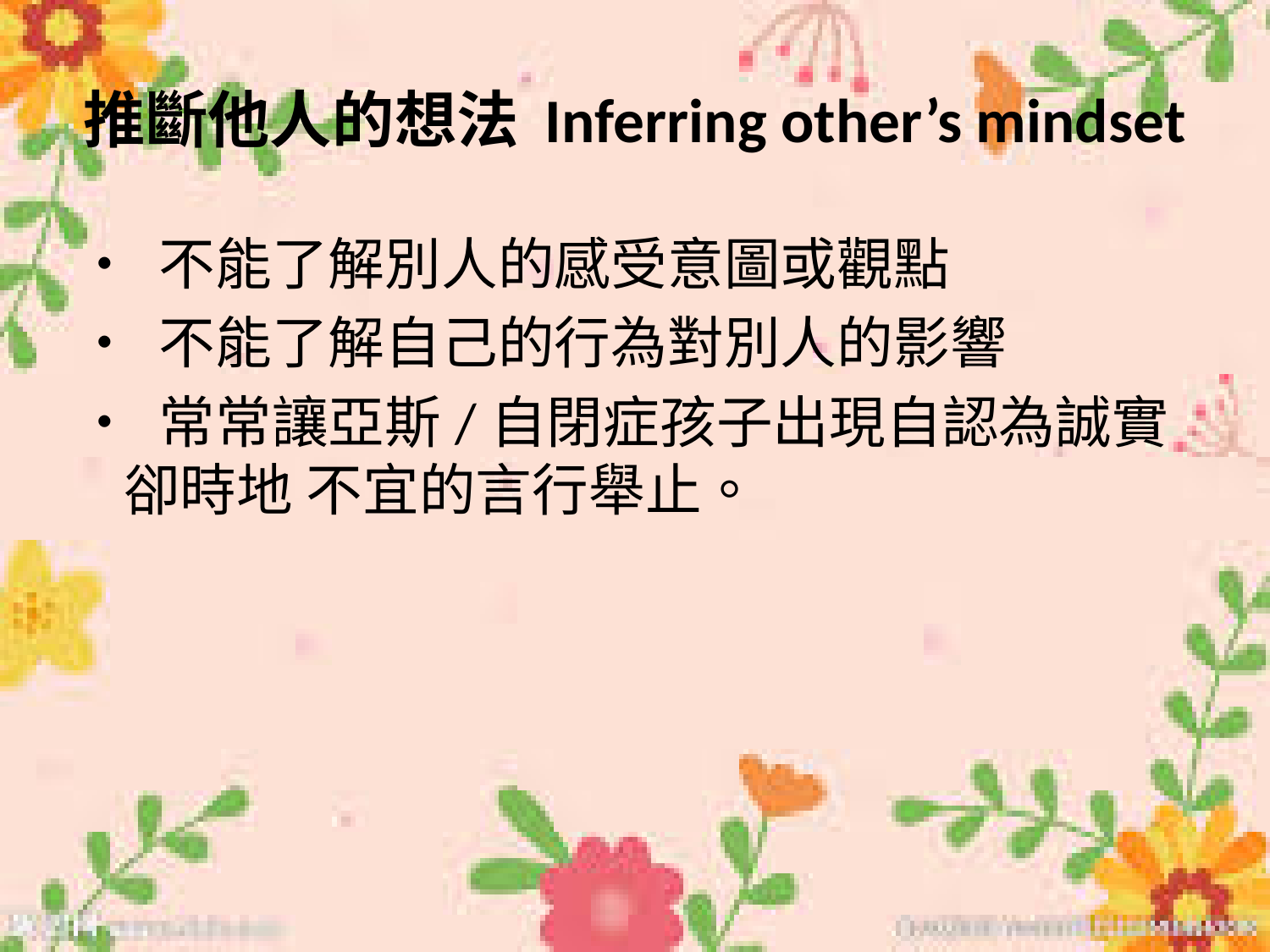

# 推斷他人的想法 Inferring other’s mindset
• 不能了解別人的感受意圖或觀點
• 不能了解自己的行為對別人的影響
• 常常讓亞斯/自閉症孩子出現自認為誠實卻時地 不宜的言行舉止。